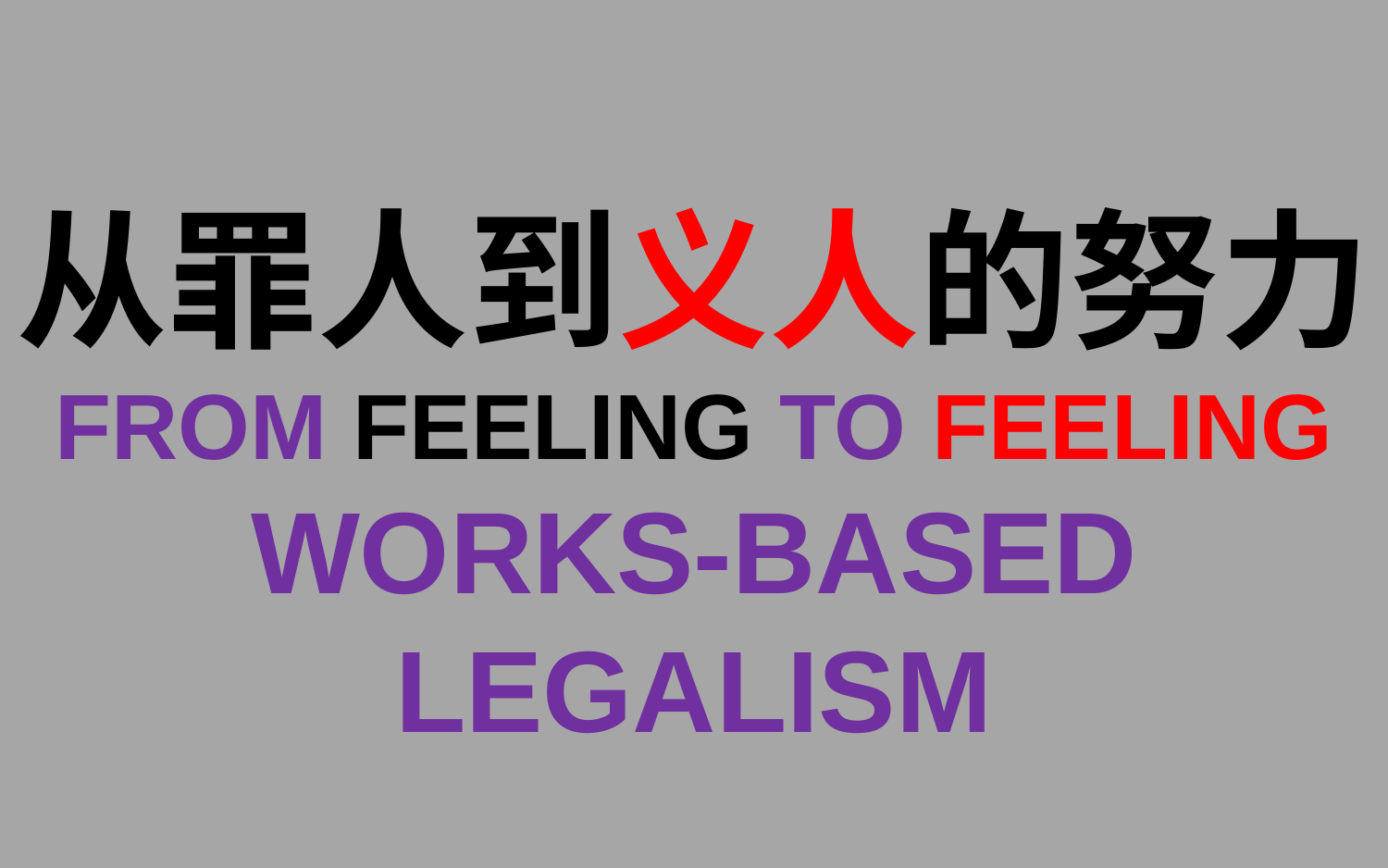

从罪人到义人的努力
From feeling to feeling
works-based
legalism